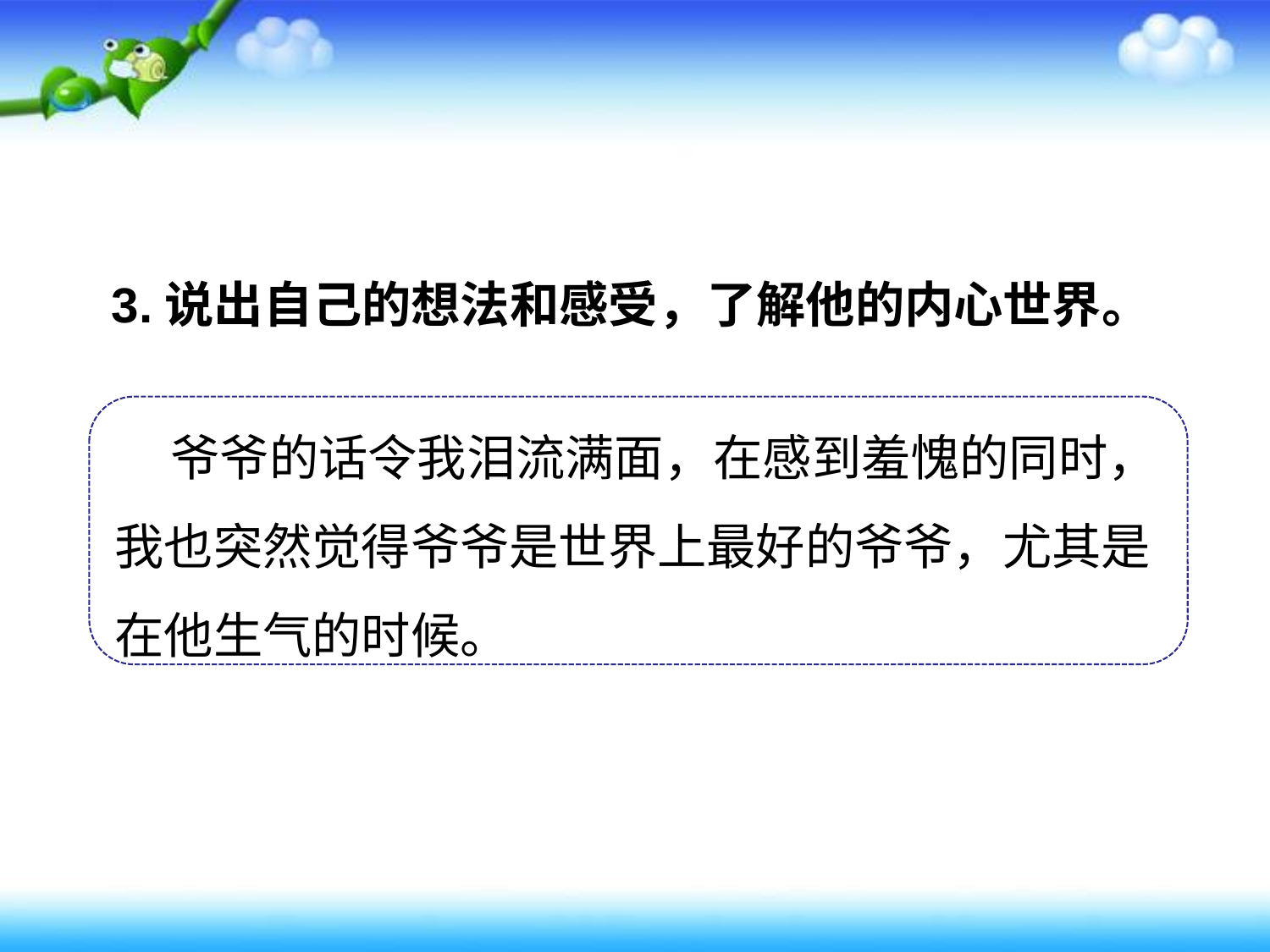

3.说出自己的想法和感受，了解他的内心世界。
    爷爷的话令我泪流满面，在感到羞愧的同时，我也突然觉得爷爷是世界上最好的爷爷，尤其是在他生气的时候。